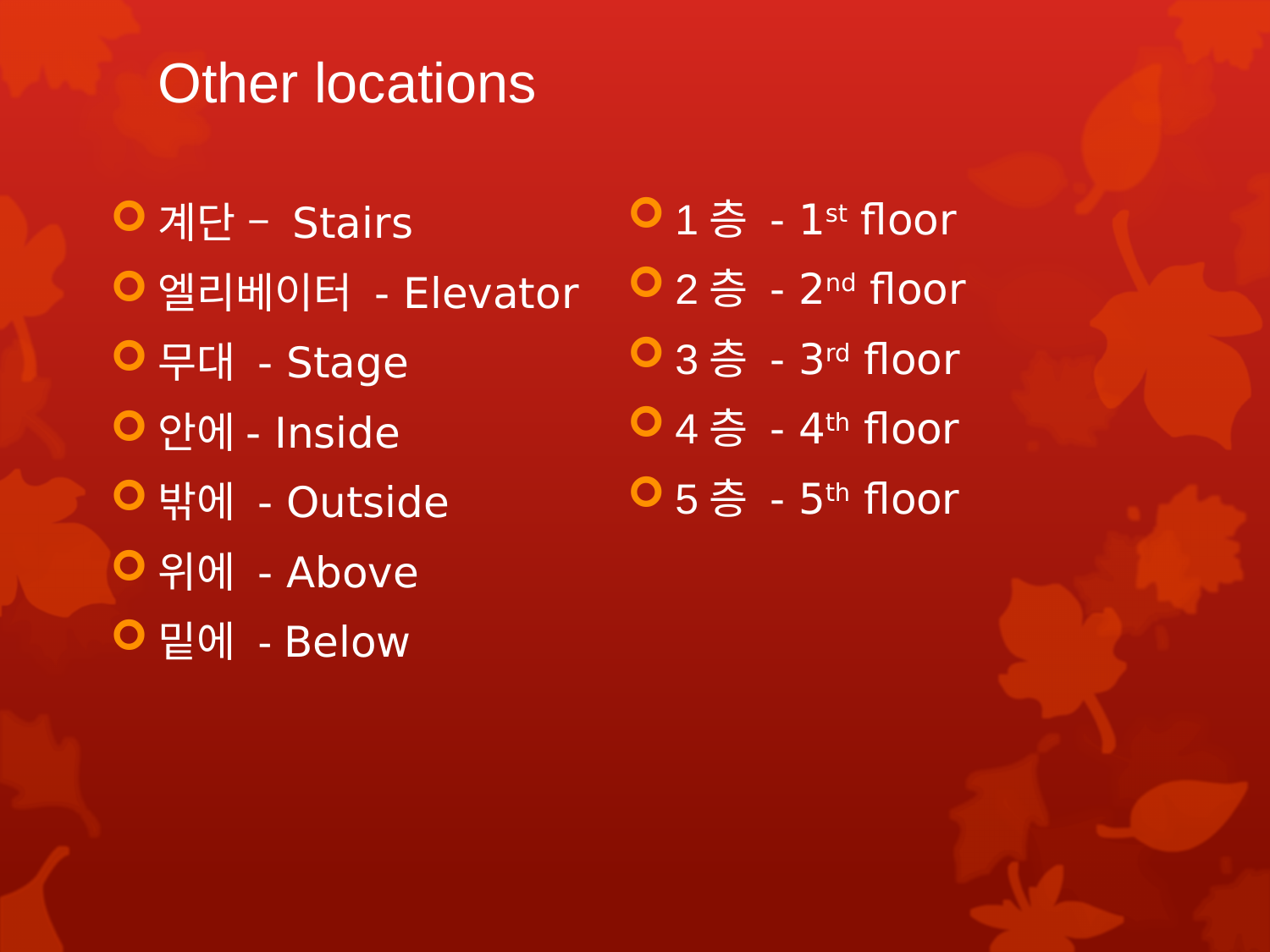

# Other locations
계단 – Stairs
엘리베이터 - Elevator
무대 - Stage
안에- Inside
밖에 - Outside
위에 - Above
밑에 - Below
1층 - 1st floor
2층 - 2nd floor
3층 - 3rd floor
4층 - 4th floor
5층 - 5th floor